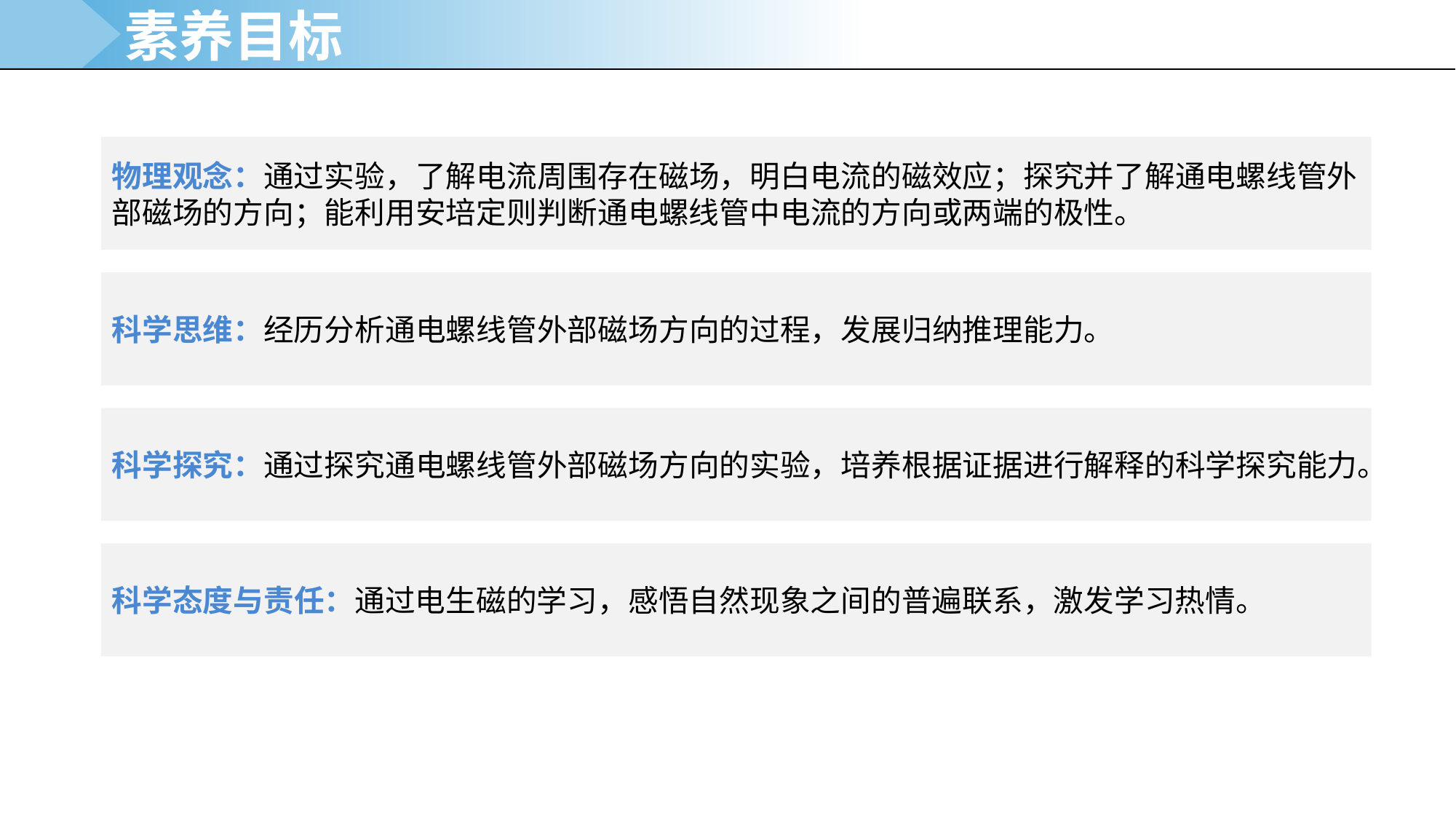

素养目标

物理观念：通过实验，了解电流周围存在磁场，明白电流的磁效应；探究并了解通电螺线管外部磁场的方向；能利用安培定则判断通电螺线管中电流的方向或两端的极性。
科学思维：经历分析通电螺线管外部磁场方向的过程，发展归纳推理能力。
科学探究：通过探究通电螺线管外部磁场方向的实验，培养根据证据进行解释的科学探究能力。
科学态度与责任：通过电生磁的学习，感悟自然现象之间的普遍联系，激发学习热情。